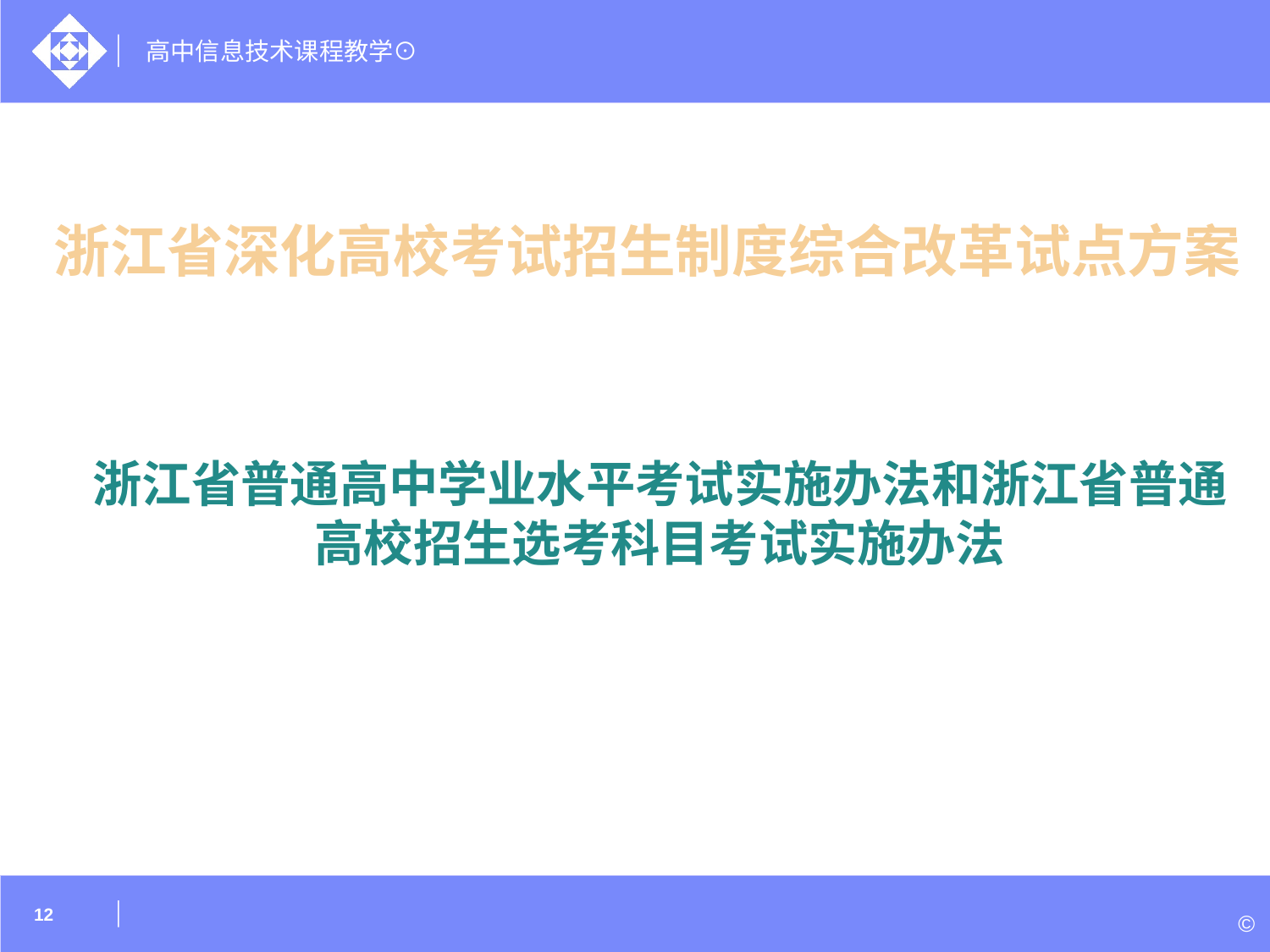

浙江省深化高校考试招生制度综合改革试点方案
浙江省普通高中学业水平考试实施办法和浙江省普通高校招生选考科目考试实施办法
12